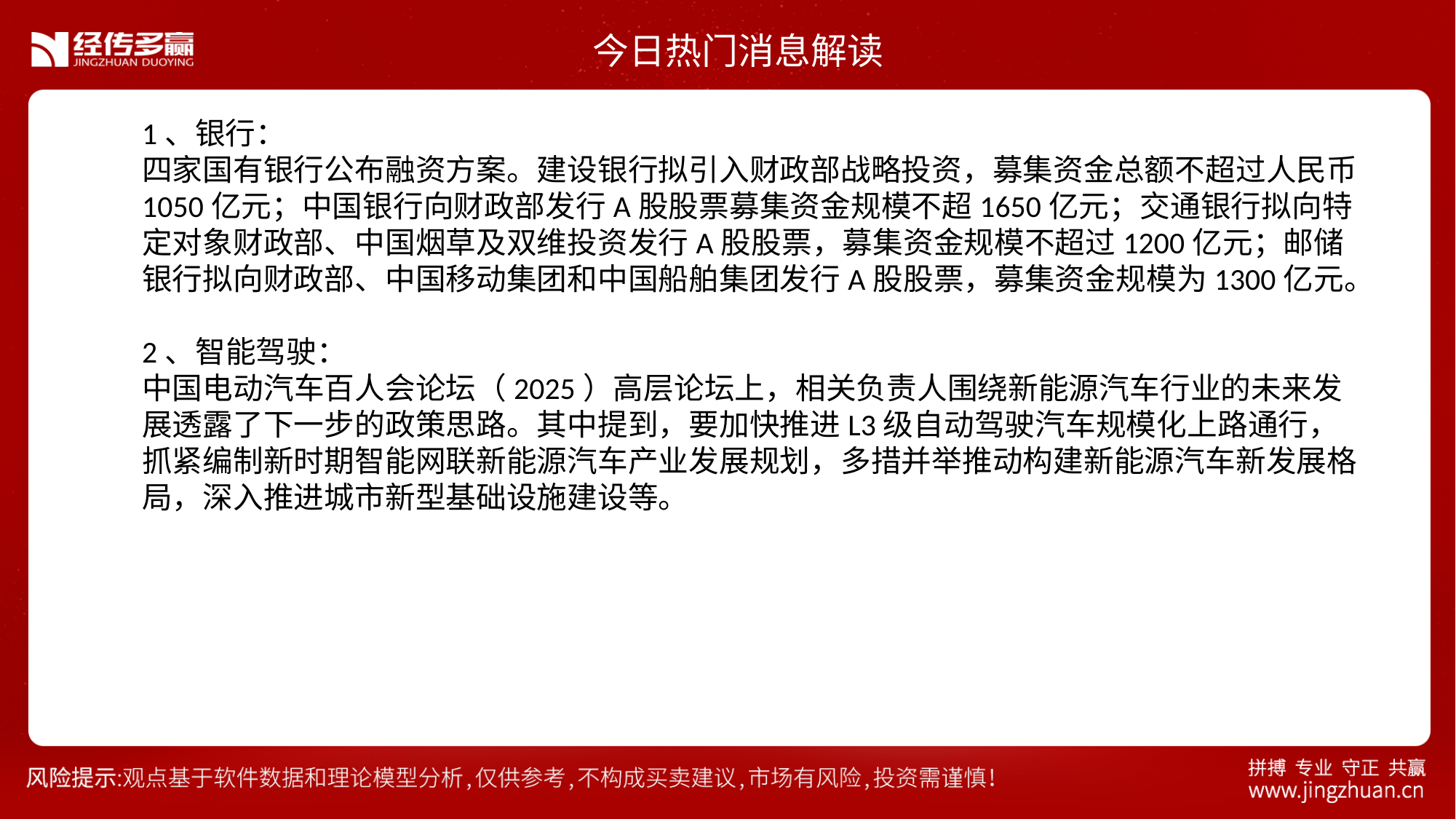

今日热门消息解读
1、银行：
四家国有银行公布融资方案。建设银行拟引入财政部战略投资，募集资金总额不超过人民币1050亿元；中国银行向财政部发行A股股票募集资金规模不超1650亿元；交通银行拟向特定对象财政部、中国烟草及双维投资发行A股股票，募集资金规模不超过1200亿元；邮储银行拟向财政部、中国移动集团和中国船舶集团发行A股股票，募集资金规模为1300亿元。

2、智能驾驶：
中国电动汽车百人会论坛（2025）高层论坛上，相关负责人围绕新能源汽车行业的未来发展透露了下一步的政策思路。其中提到，要加快推进L3级自动驾驶汽车规模化上路通行，抓紧编制新时期智能网联新能源汽车产业发展规划，多措并举推动构建新能源汽车新发展格局，深入推进城市新型基础设施建设等。